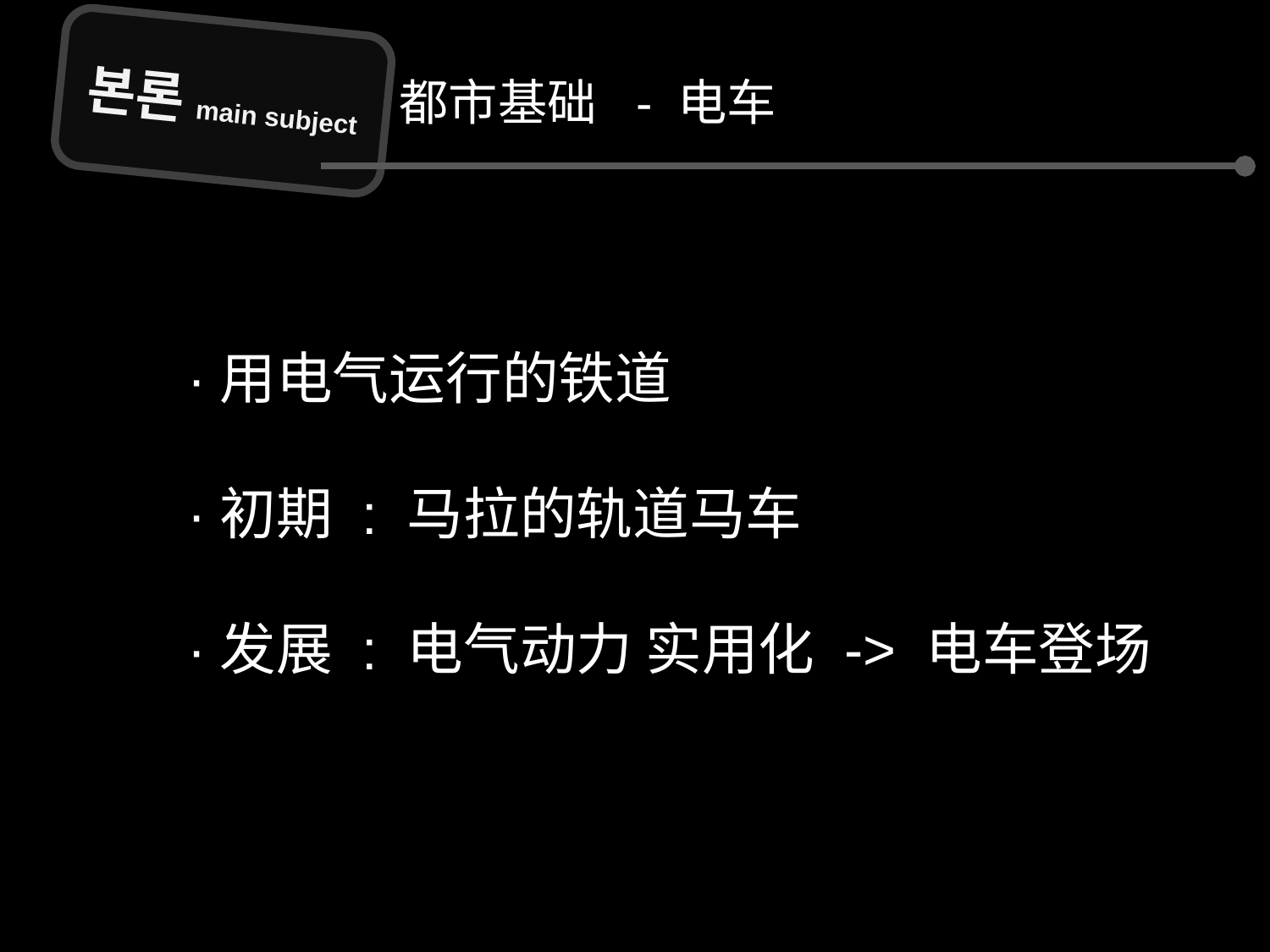

본론main subject
都市基础  - 电车
·用电气运行的铁道

·初期 : 马拉的轨道马车

·发展 : 电气动力 实用化 -> 电车登场